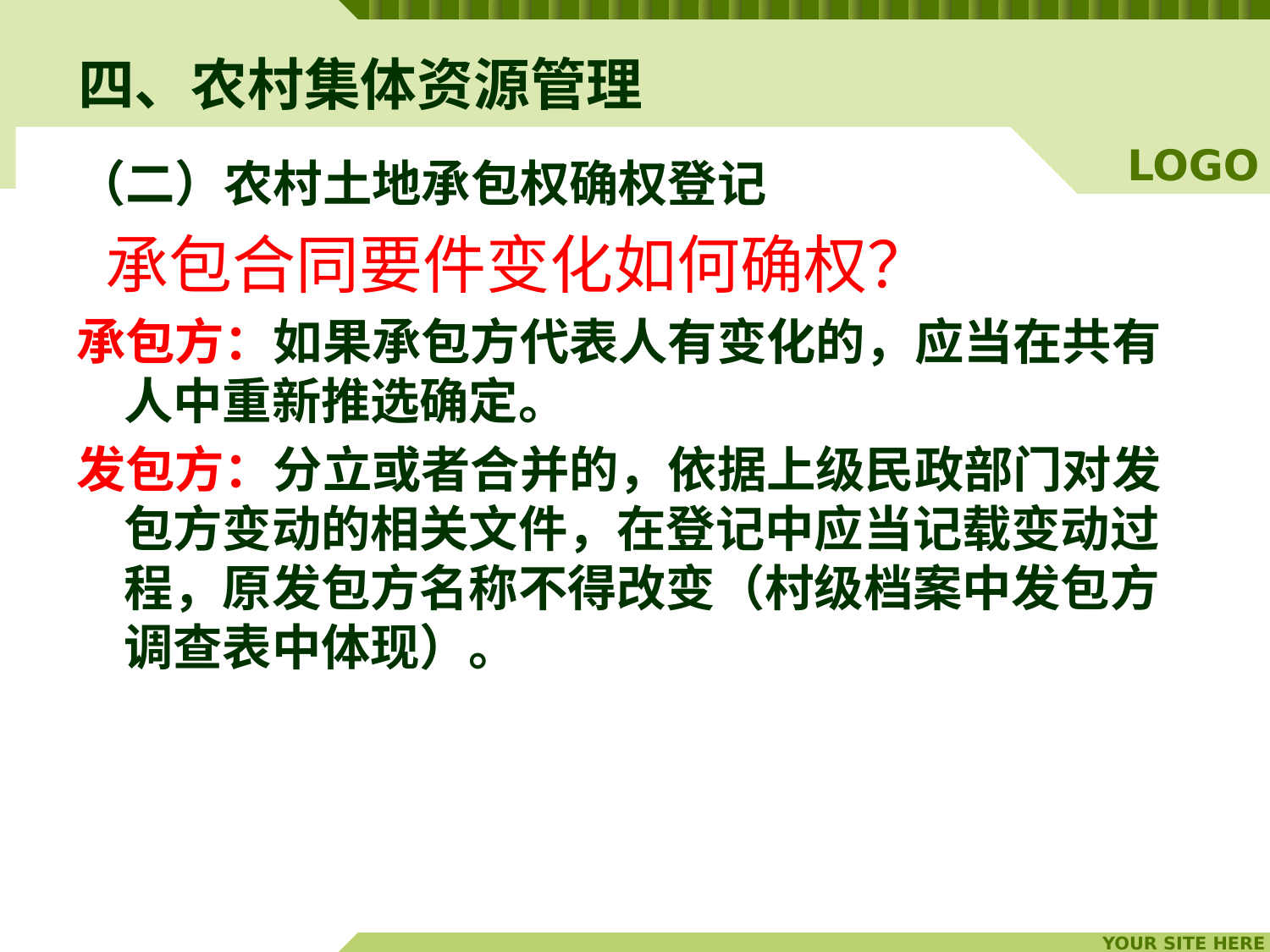

# 四、农村集体资源管理
（二）农村土地承包权确权登记
 承包合同要件变化如何确权？
承包方：如果承包方代表人有变化的，应当在共有人中重新推选确定。
发包方：分立或者合并的，依据上级民政部门对发包方变动的相关文件，在登记中应当记载变动过程，原发包方名称不得改变（村级档案中发包方调查表中体现）。